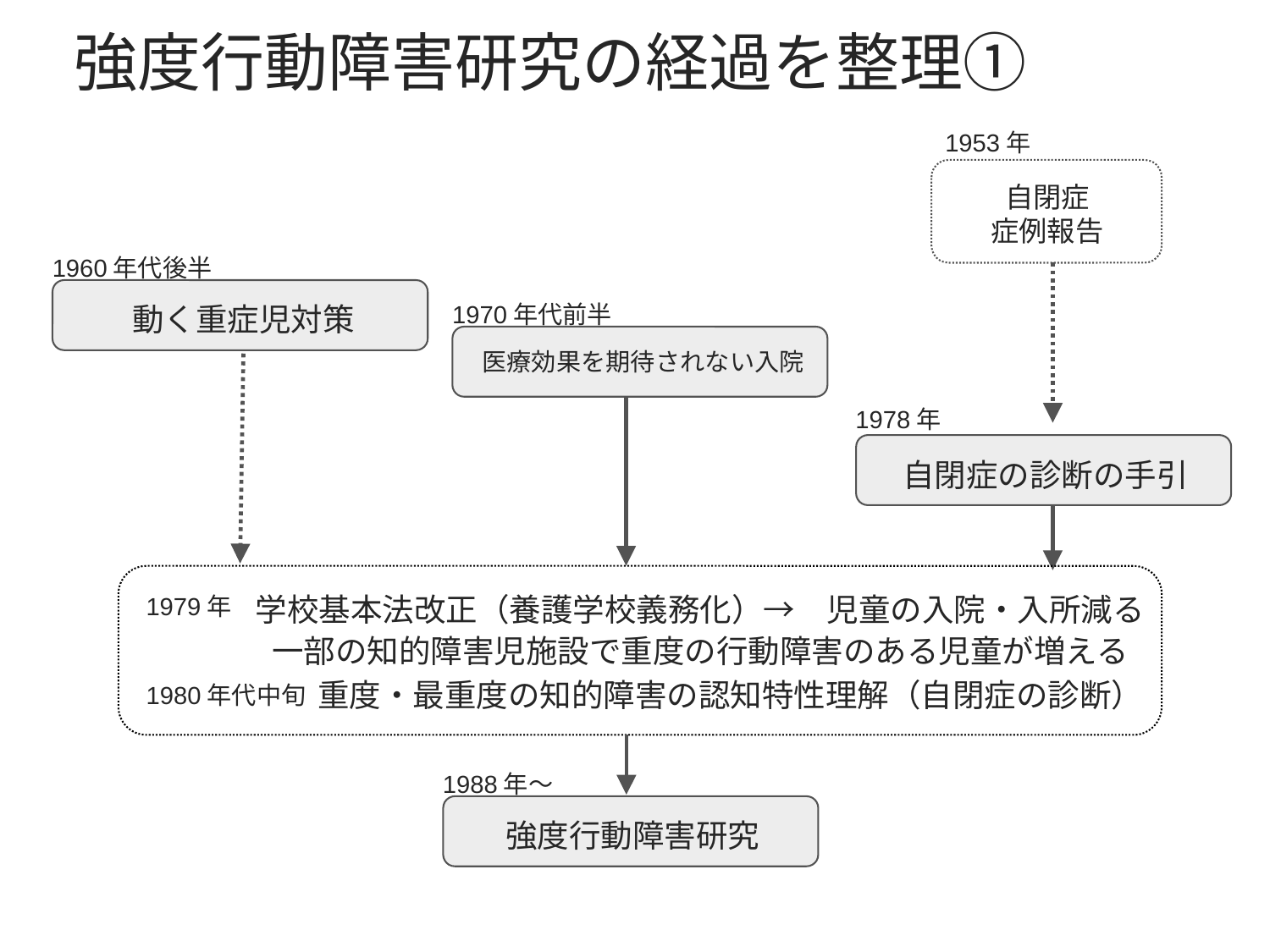

# 強度行動障害研究の経過を整理①
1953年

自閉症
症例報告
1960年代後半

動く重症児対策
1970年代前半

医療効果を期待されない入院
1978年

自閉症の診断の手引

学校基本法改正（養護学校義務化）→　児童の入院・入所減る
1979年
一部の知的障害児施設で重度の行動障害のある児童が増える
重度・最重度の知的障害の認知特性理解（自閉症の診断）
1980年代中旬
1988年～

強度行動障害研究